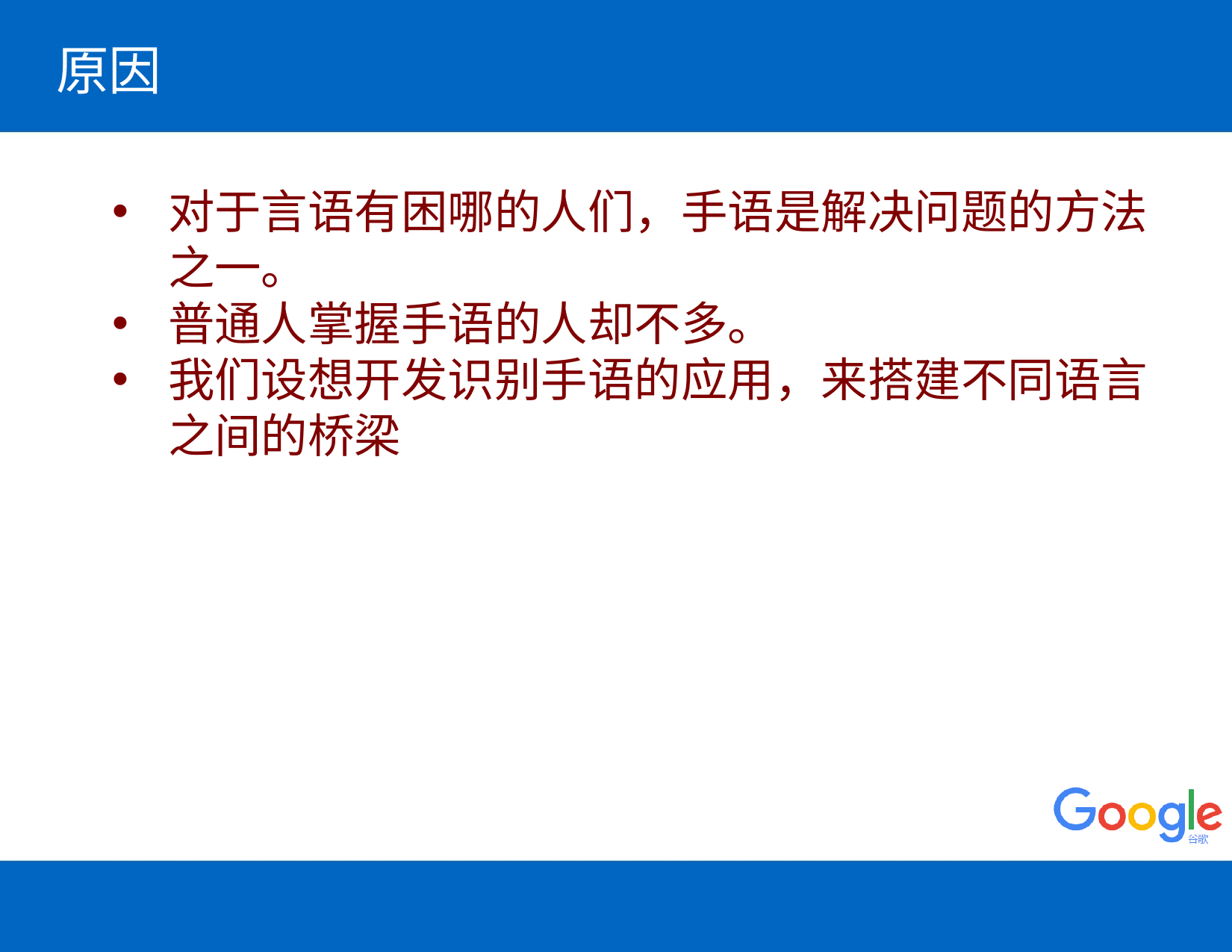

# 原因
对于言语有困哪的人们，手语是解决问题的方法之一。
普通人掌握手语的人却不多。
我们设想开发识别手语的应用，来搭建不同语言之间的桥梁